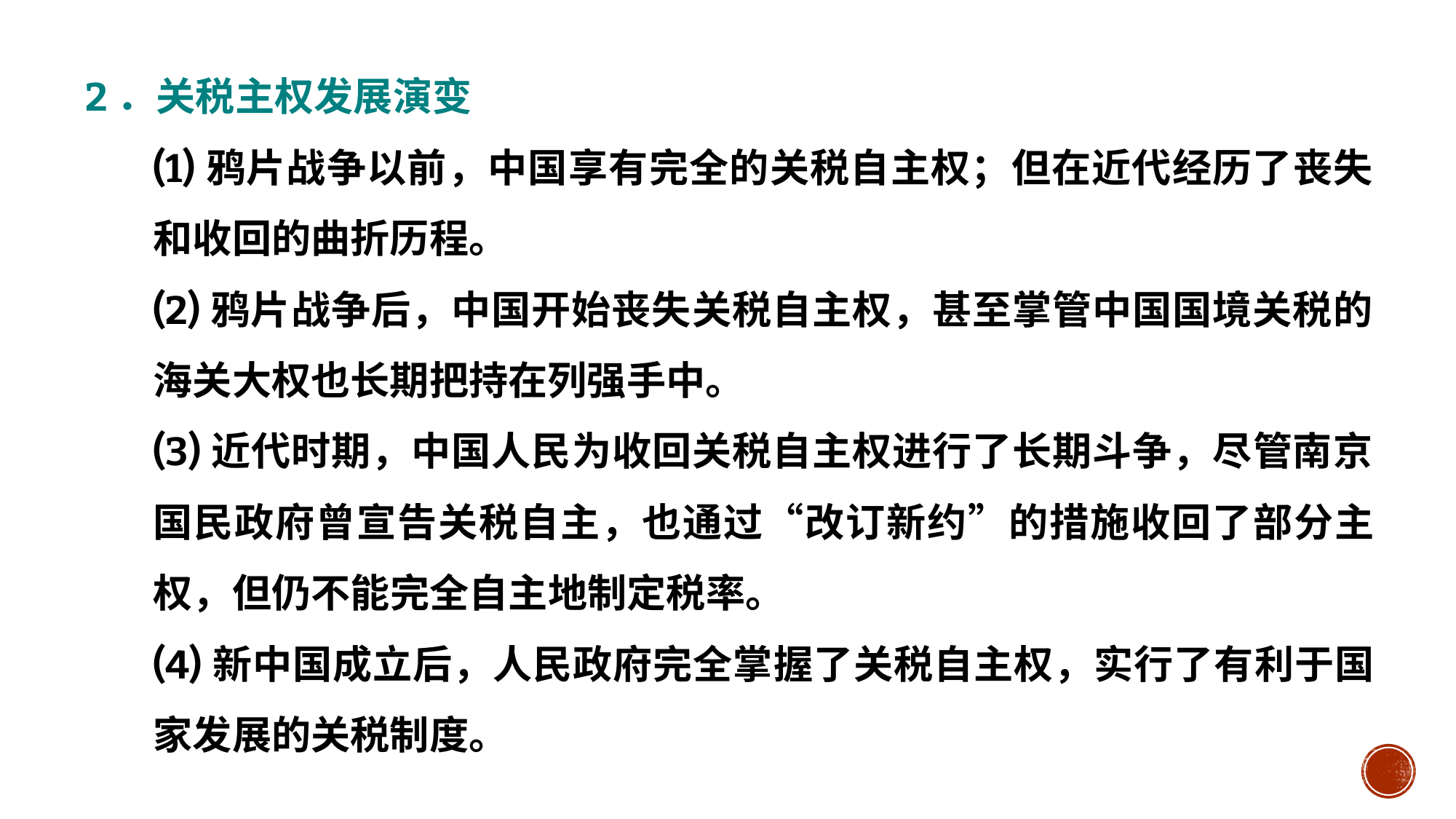

2．关税主权发展演变
(1)鸦片战争以前，中国享有完全的关税自主权；但在近代经历了丧失和收回的曲折历程。
(2)鸦片战争后，中国开始丧失关税自主权，甚至掌管中国国境关税的海关大权也长期把持在列强手中。
(3)近代时期，中国人民为收回关税自主权进行了长期斗争，尽管南京国民政府曾宣告关税自主，也通过“改订新约”的措施收回了部分主权，但仍不能完全自主地制定税率。
(4)新中国成立后，人民政府完全掌握了关税自主权，实行了有利于国家发展的关税制度。
#